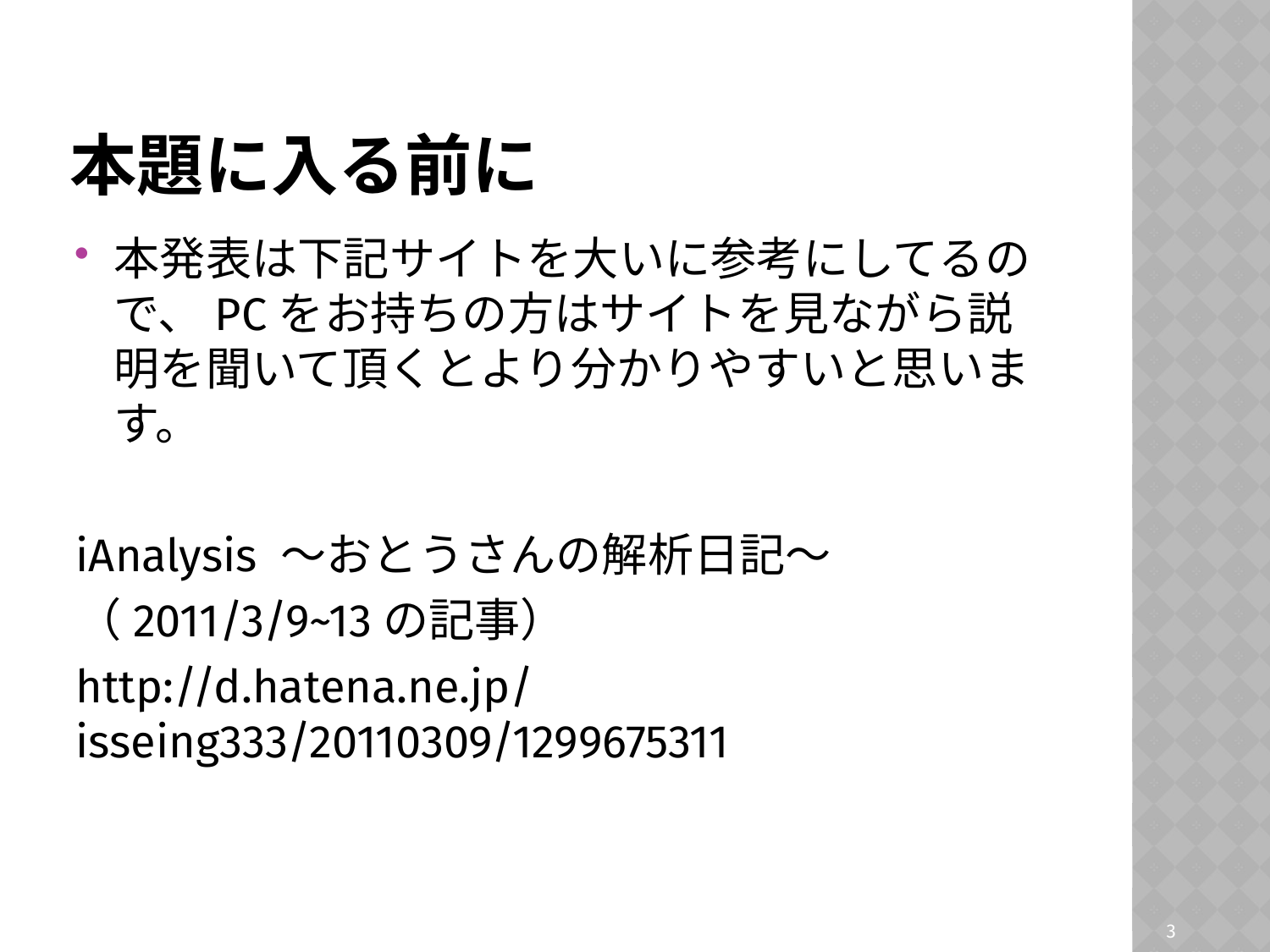

# 本題に入る前に
本発表は下記サイトを大いに参考にしてるので、PCをお持ちの方はサイトを見ながら説明を聞いて頂くとより分かりやすいと思います。

iAnalysis ～おとうさんの解析日記～
（2011/3/9~13の記事）
http://d.hatena.ne.jp/isseing333/20110309/1299675311
3